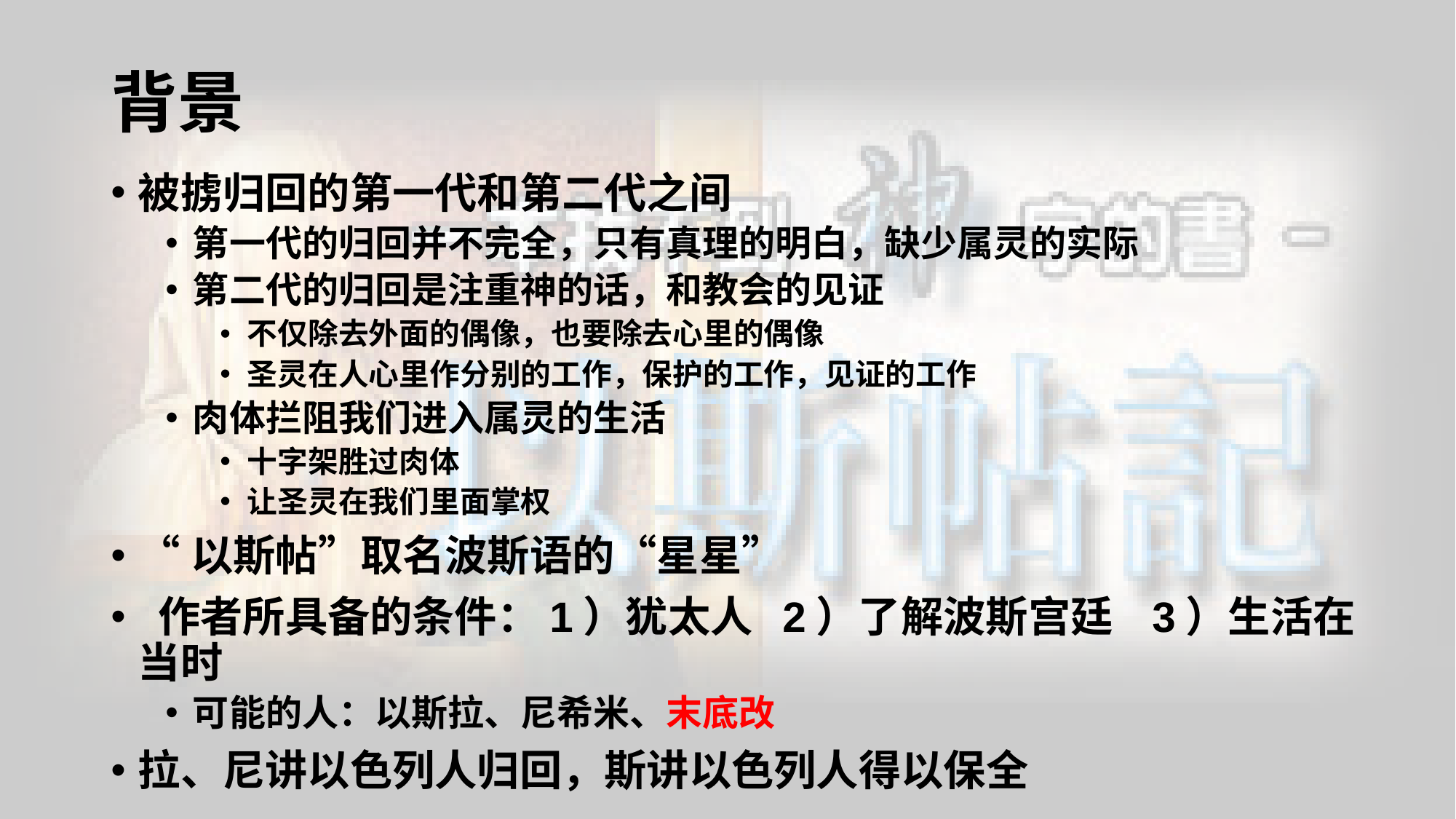

# 背景
被掳归回的第一代和第二代之间
第一代的归回并不完全，只有真理的明白，缺少属灵的实际
第二代的归回是注重神的话，和教会的见证
不仅除去外面的偶像，也要除去心里的偶像
圣灵在人心里作分别的工作，保护的工作，见证的工作
肉体拦阻我们进入属灵的生活
十字架胜过肉体
让圣灵在我们里面掌权
“以斯帖”取名波斯语的“星星”
 作者所具备的条件：1）犹太人  2）了解波斯宫廷   3）生活在当时
可能的人：以斯拉、尼希米、末底改
拉、尼讲以色列人归回，斯讲以色列人得以保全